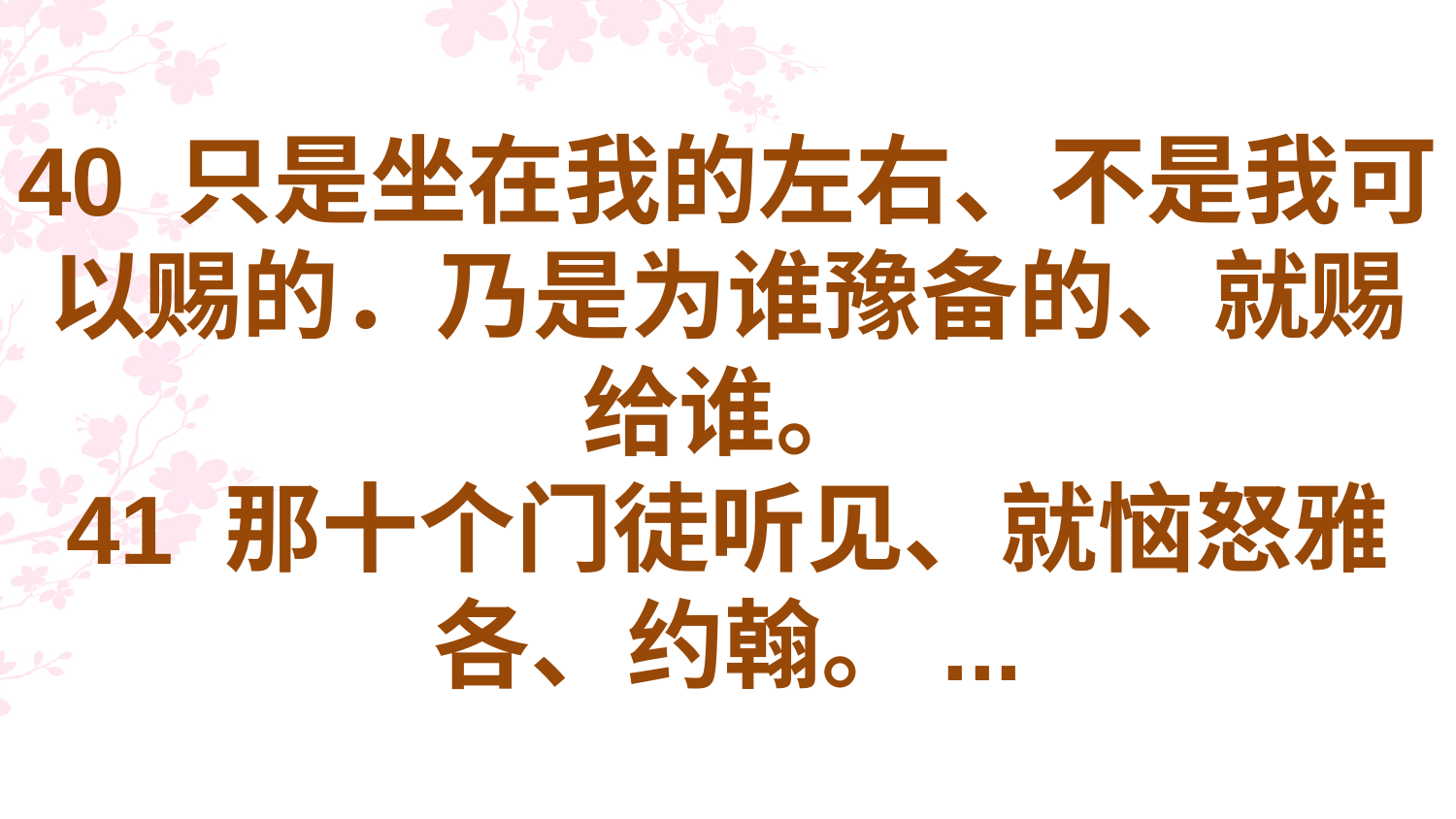

40 只是坐在我的左右、不是我可以赐的．乃是为谁豫备的、就赐给谁。
41 那十个门徒听见、就恼怒雅各、约翰。...